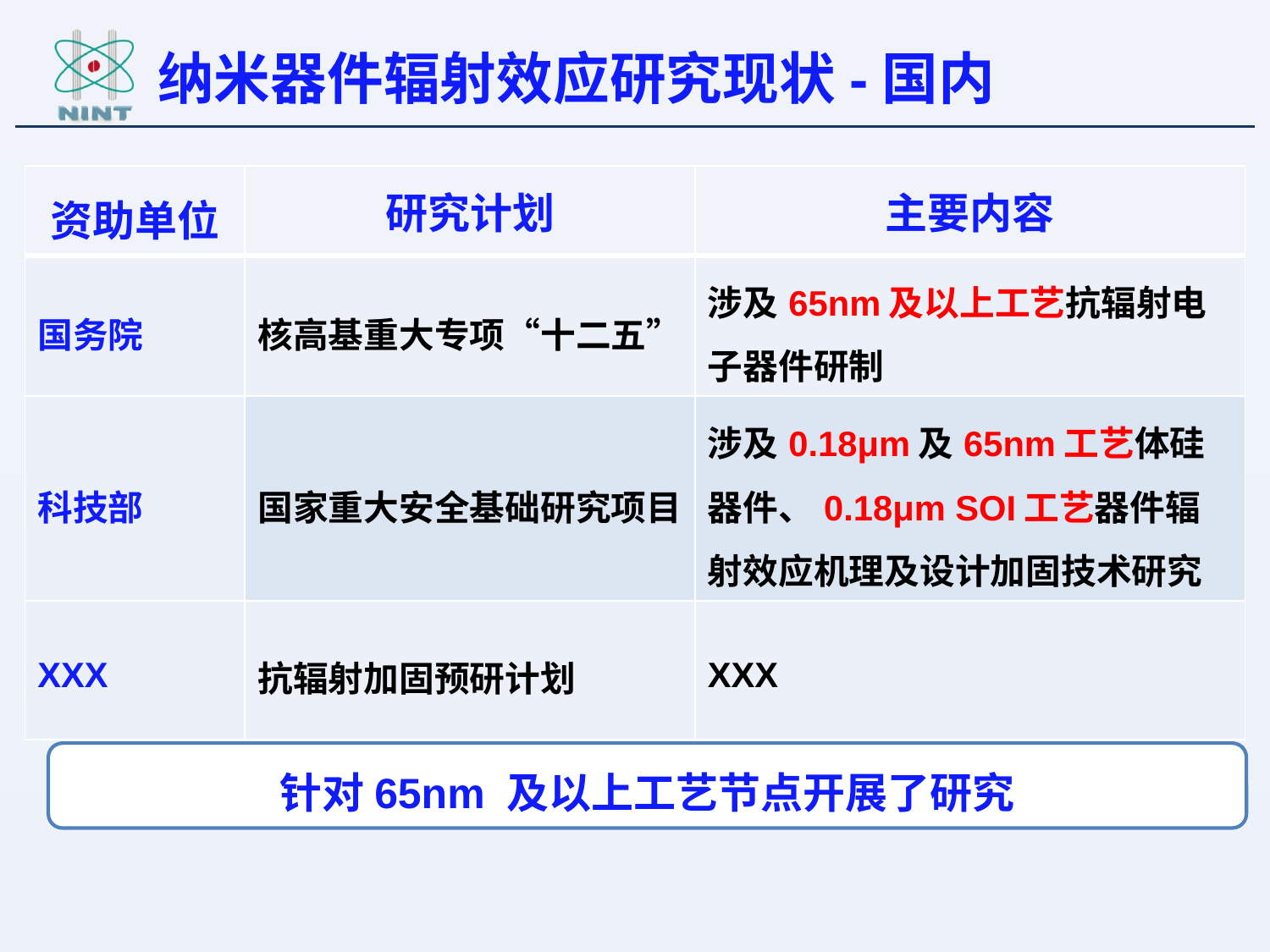

# 纳米器件辐射效应研究现状-国内
| 资助单位 | 研究计划 | 主要内容 |
| --- | --- | --- |
| 国务院 | 核高基重大专项“十二五” | 涉及65nm及以上工艺抗辐射电子器件研制 |
| 科技部 | 国家重大安全基础研究项目 | 涉及0.18μm及65nm工艺体硅器件、0.18μm SOI工艺器件辐射效应机理及设计加固技术研究 |
| XXX | 抗辐射加固预研计划 | XXX |
针对65nm 及以上工艺节点开展了研究